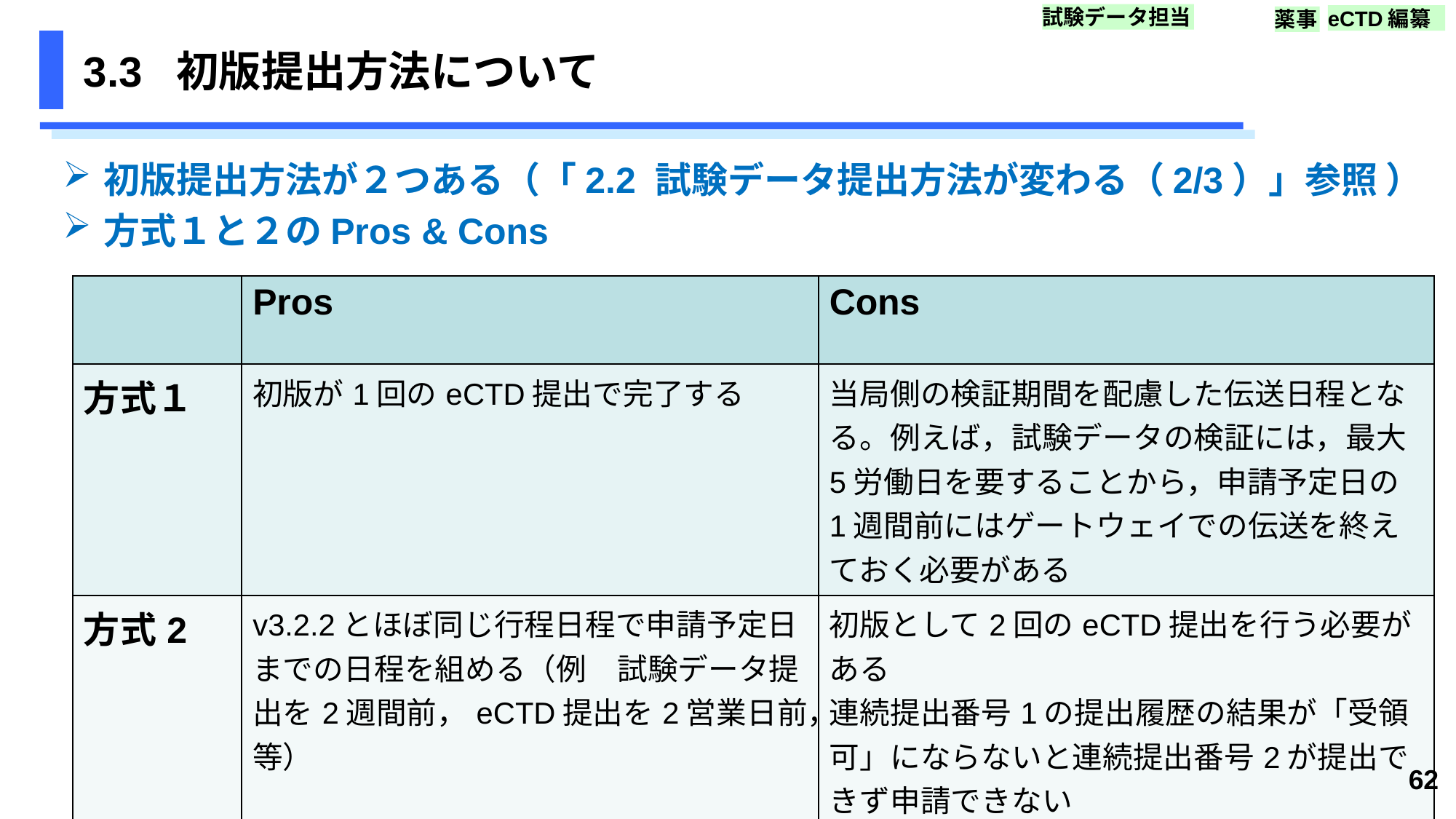

試験データ担当
eCTD編纂
薬事
# 3.3  初版提出方法について
初版提出方法が２つある（「2.2 試験データ提出方法が変わる（2/3）」参照 ）
方式１と２のPros & Cons

|  | Pros | Cons |
| --- | --- | --- |
| 方式１ | 初版が1回のeCTD提出で完了する | 当局側の検証期間を配慮した伝送日程となる。例えば，試験データの検証には，最大5労働日を要することから，申請予定日の1週間前にはゲートウェイでの伝送を終えておく必要がある |
| 方式2 | v3.2.2とほぼ同じ行程日程で申請予定日までの日程を組める（例　試験データ提出を2週間前，eCTD提出を2営業日前，等） | 初版として2回のeCTD提出を行う必要がある 連続提出番号1の提出履歴の結果が「受領可」にならないと連続提出番号2が提出できず申請できない |
62